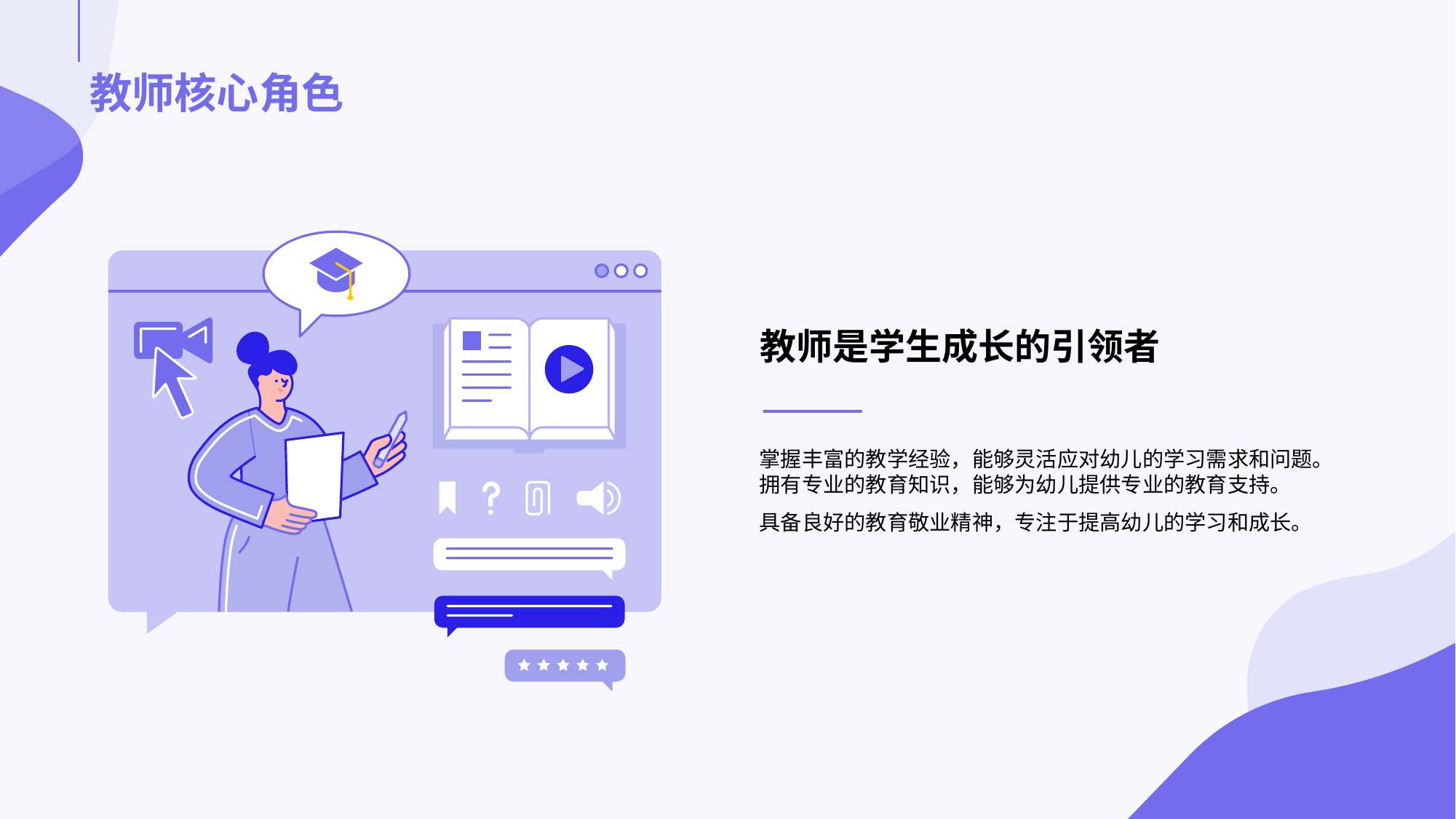

# 教师核心角色

教师是学生成长的引领者
掌握丰富的教学经验，能够灵活应对幼儿的学习需求和问题。
拥有专业的教育知识，能够为幼儿提供专业的教育支持。
具备良好的教育敬业精神，专注于提高幼儿的学习和成长。